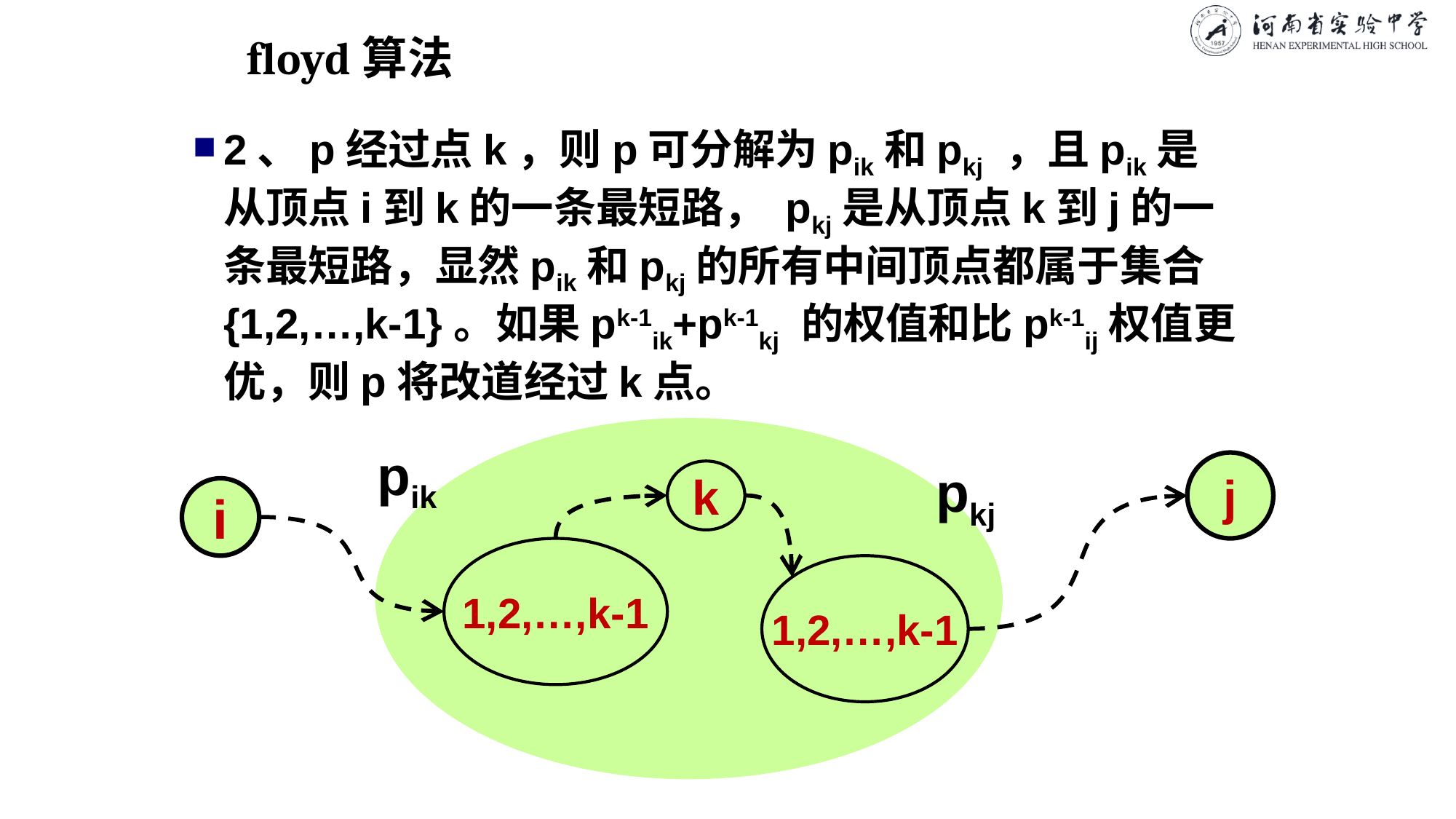

# floyd算法
2、p经过点k，则p可分解为pik和pkj ，且pik是从顶点i到k的一条最短路， pkj是从顶点k到j的一条最短路，显然pik和pkj的所有中间顶点都属于集合{1,2,…,k-1}。如果pk-1ik+pk-1kj 的权值和比pk-1ij权值更优，则p将改道经过k点。

pik
pkj
j
k
i
1,2,…,k-1
1,2,…,k-1